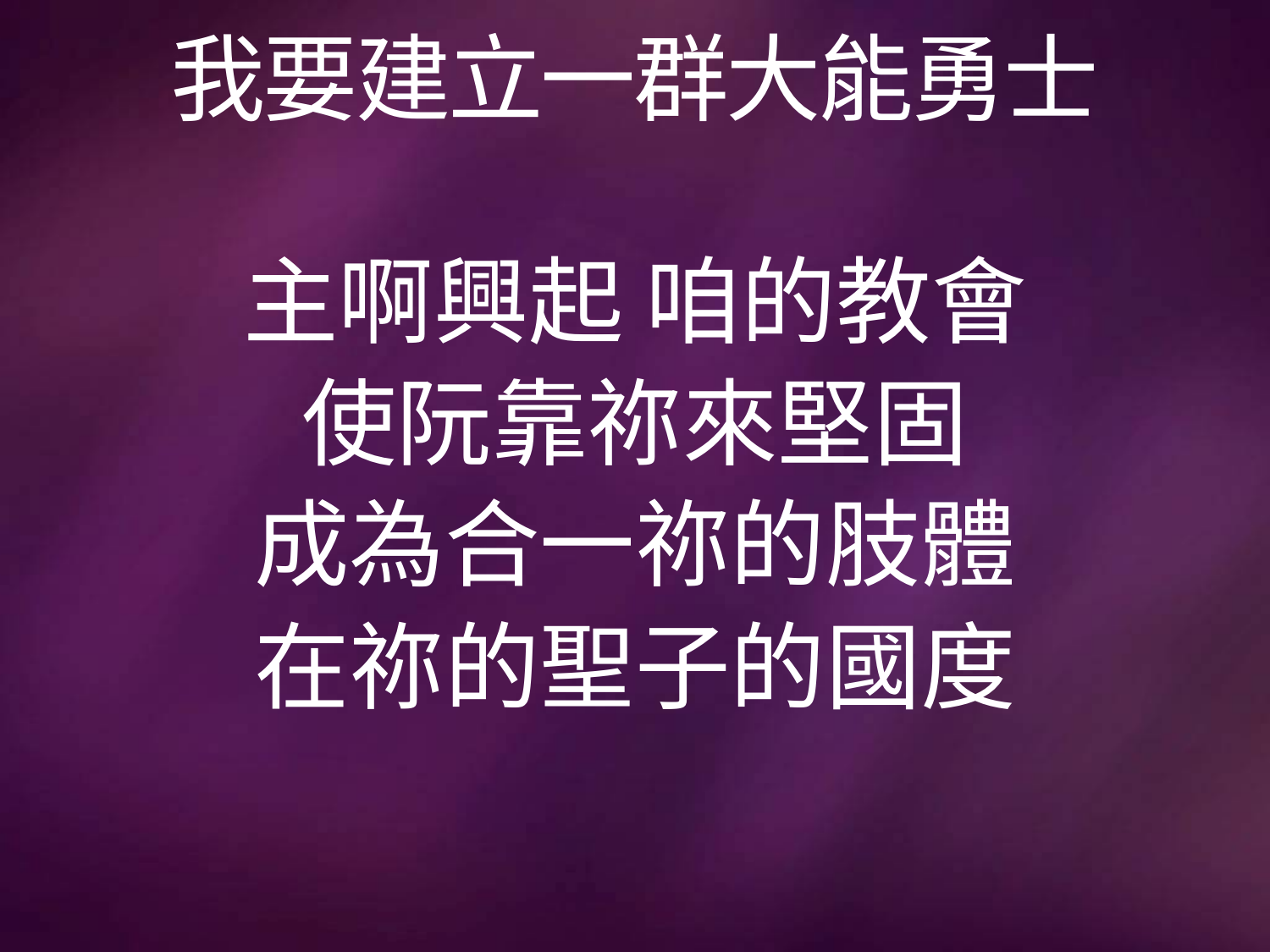

# 我要建立一群大能勇士
主啊興起 咱的教會
使阮靠祢來堅固
成為合一祢的肢體
在祢的聖子的國度